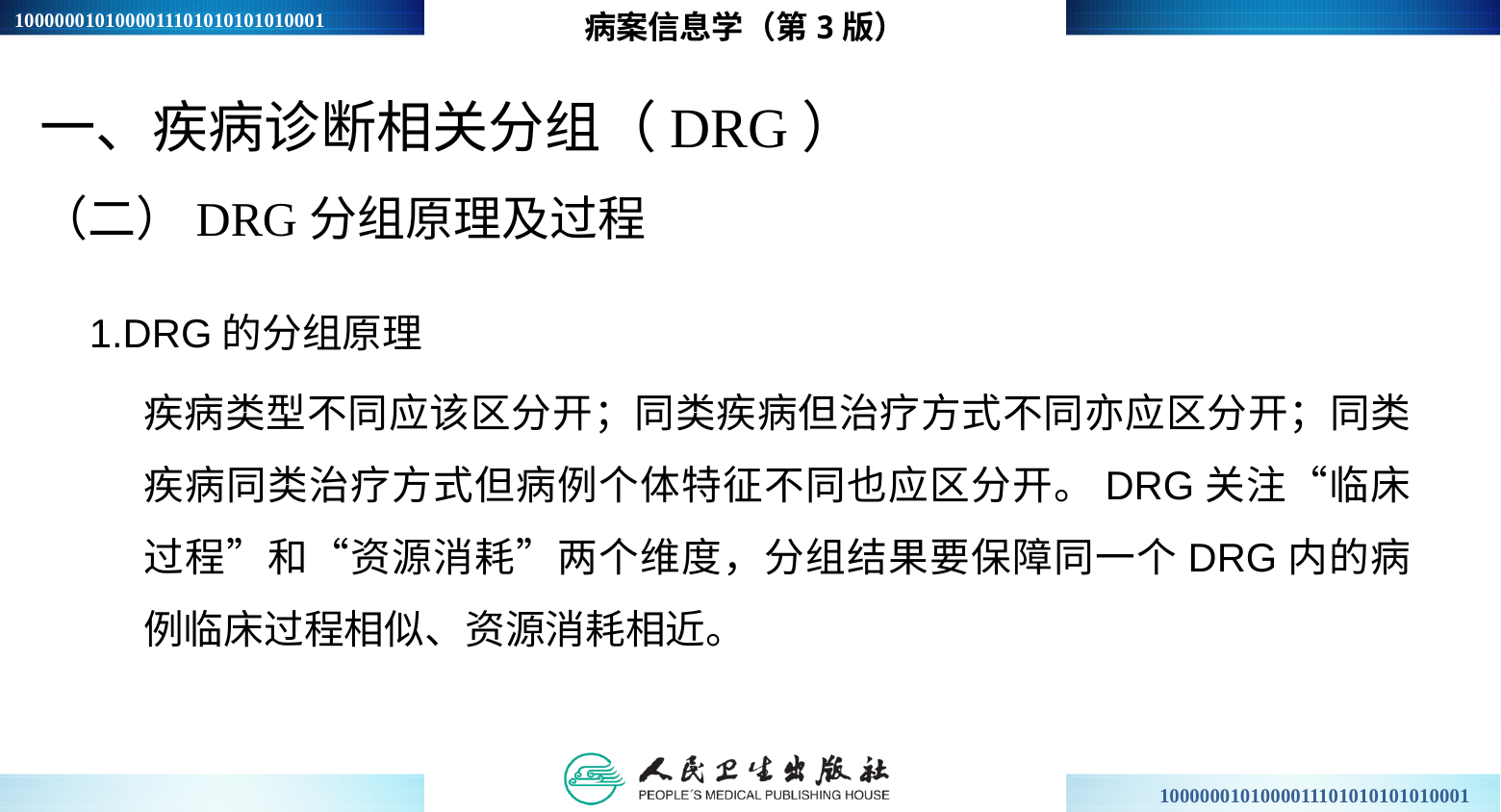

病案信息学（第3版）
一、疾病诊断相关分组（DRG）
（二）DRG分组原理及过程
1.DRG的分组原理
疾病类型不同应该区分开；同类疾病但治疗方式不同亦应区分开；同类疾病同类治疗方式但病例个体特征不同也应区分开。DRG关注“临床过程”和“资源消耗”两个维度，分组结果要保障同一个DRG内的病例临床过程相似、资源消耗相近。